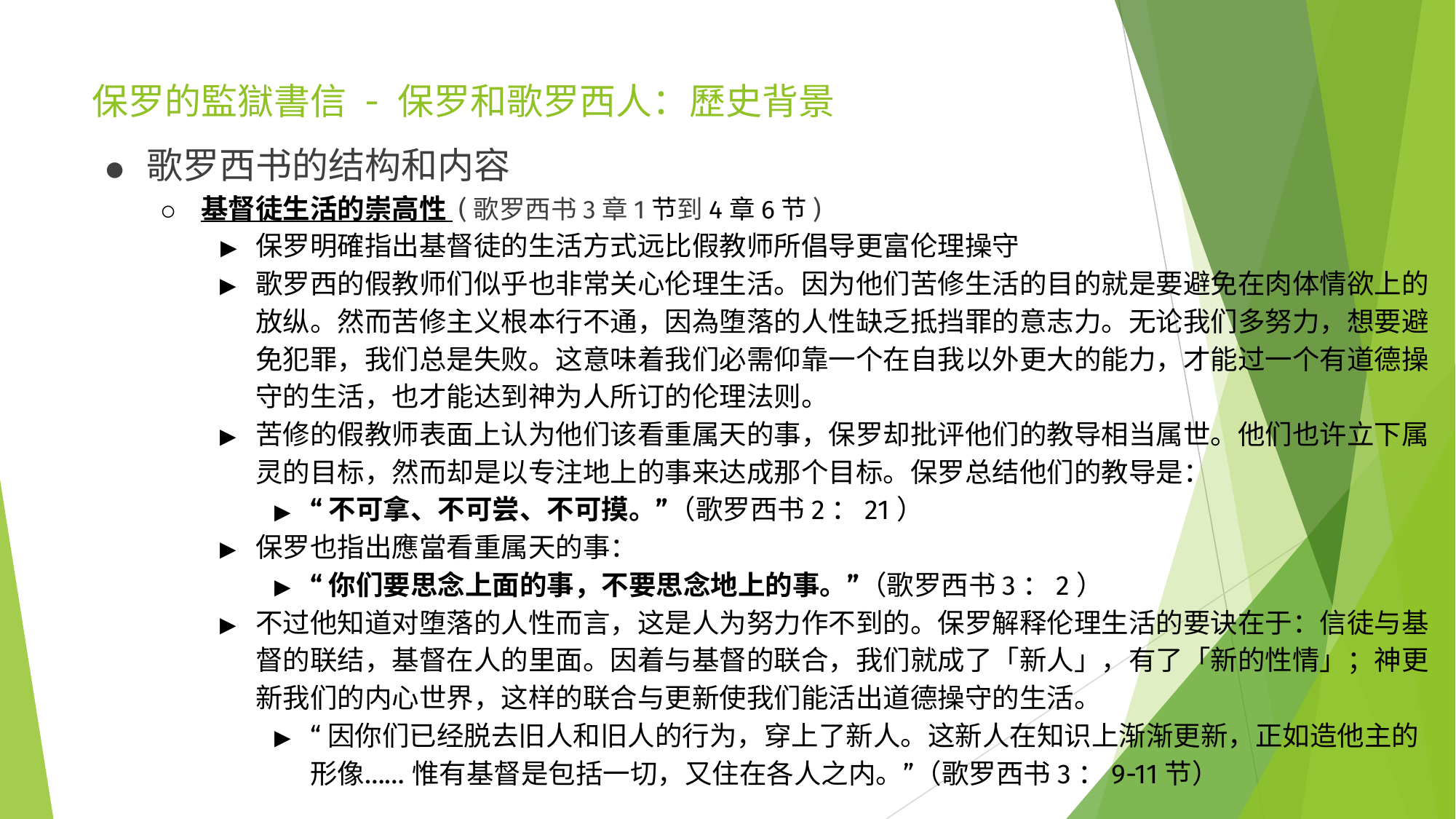

# 保罗的監獄書信 - 保罗和歌罗西人：歷史背景
歌罗西书的结构和内容
基督徒生活的崇高性 (歌罗西书3章1节到4章6节)
保罗明確指出基督徒的生活方式远比假教师所倡导更富伦理操守
歌罗西的假教师们似乎也非常关心伦理生活。因为他们苦修生活的目的就是要避免在肉体情欲上的放纵。然而苦修主义根本行不通，因為堕落的人性缺乏抵挡罪的意志力。无论我们多努力，想要避免犯罪，我们总是失败。这意味着我们必需仰靠一个在自我以外更大的能力，才能过一个有道德操守的生活，也才能达到神为人所订的伦理法则。
苦修的假教师表面上认为他们该看重属天的事，保罗却批评他们的教导相当属世。他们也许立下属灵的目标，然而却是以专注地上的事来达成那个目标。保罗总结他们的教导是：​​
“不可拿、不可尝、不可摸。”（歌罗西书2：21）
保罗也指出應當看重属天的事：
“你们要思念上面的事，不要思念地上的事。”（歌罗西书3：2）
不过他知道对堕落的人性而言，这是人为努力作不到的。保罗解释伦理生活的要诀在于：信徒与基督的联结，基督在人的里面。因着与基督的联合，我们就成了「新人」，有了「新的性情」；神更新我们的内心世界，这样的联合与更新使我们能活出道德操守的生活。​​
“因你们已经脱去旧人和旧人的行为，穿上了新人。这新人在知识上渐渐更新，正如造他主的形像…… 惟有基督是包括一切，又住在各人之内。”（歌罗西书3：9-11节）​​